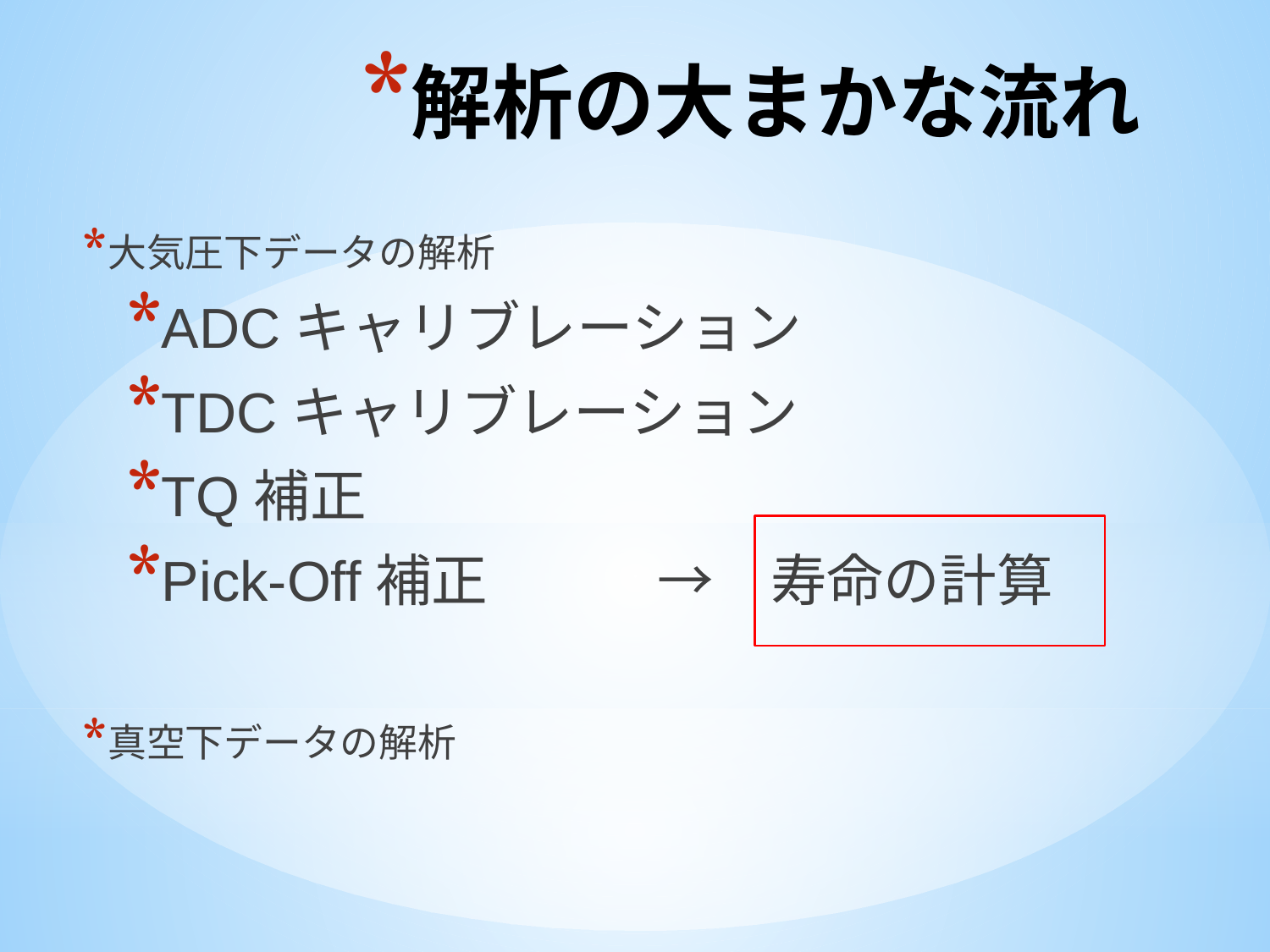

# 解析の大まかな流れ
大気圧下データの解析
ADCキャリブレーション
TDCキャリブレーション
TQ補正
Pick-Off補正　　　→　寿命の計算

真空下データの解析